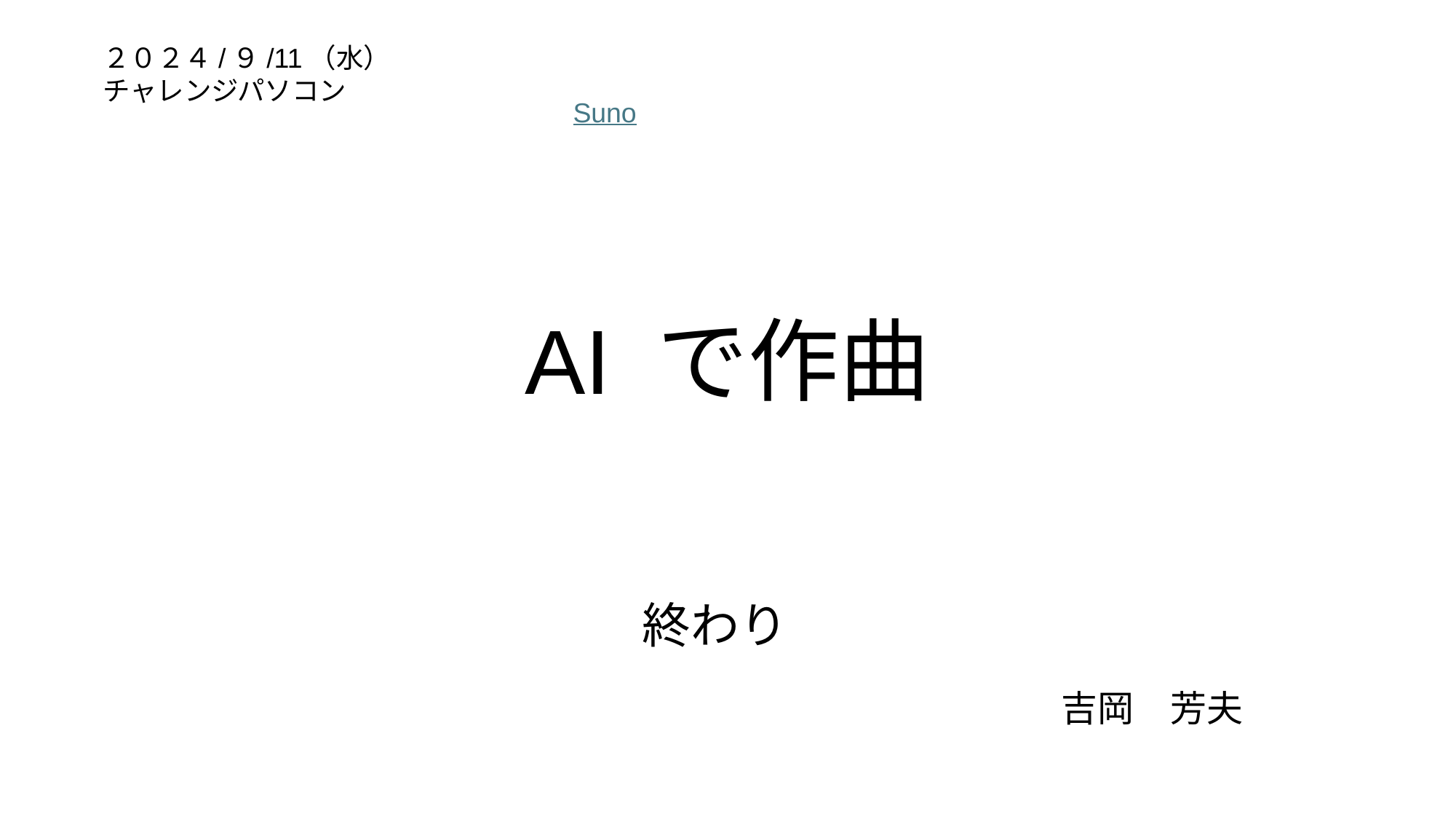

２０２４/９/11（水）
チャレンジパソコン
Suno
# AI で作曲
終わり
吉岡　芳夫